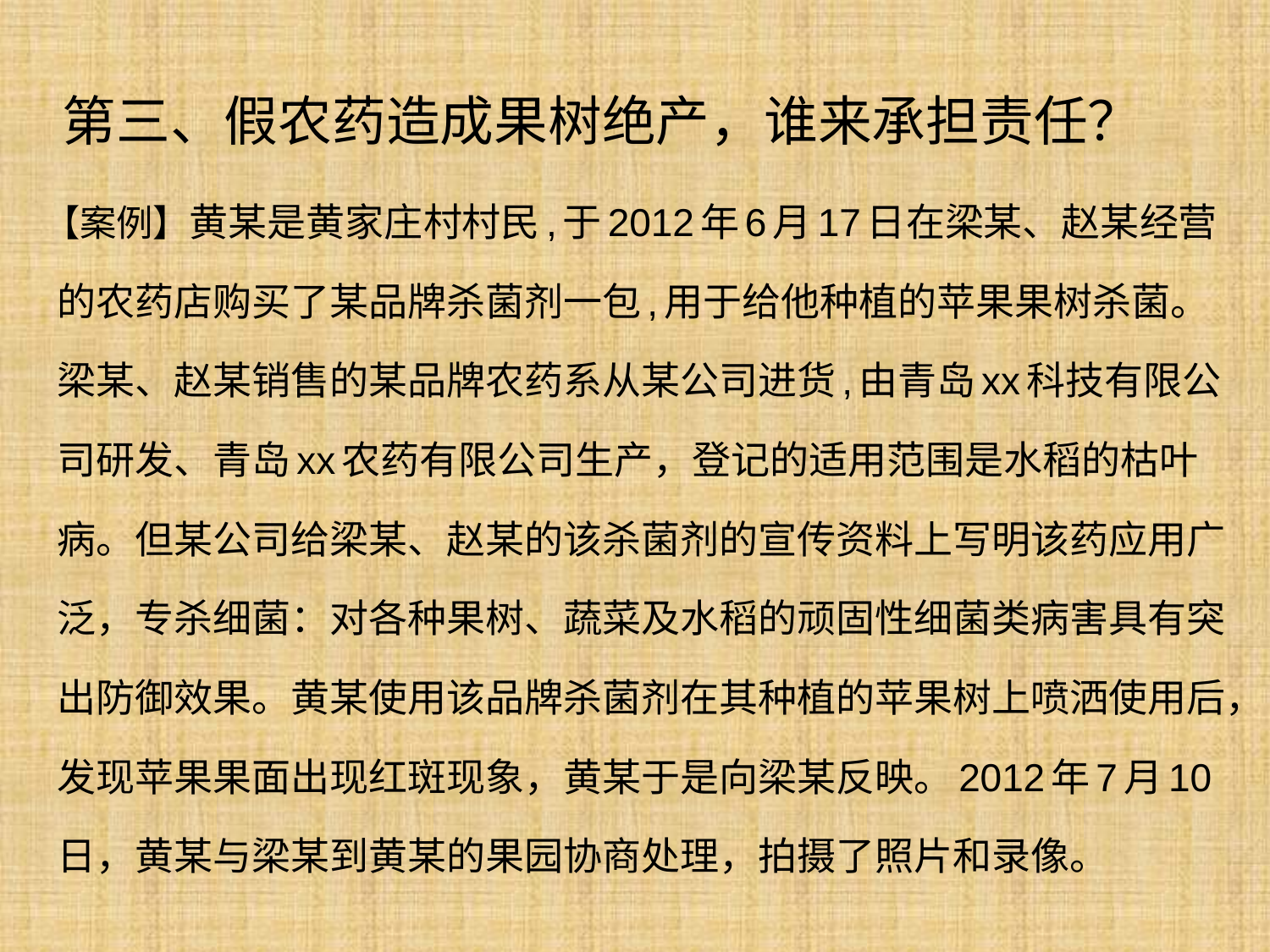

# 第三、假农药造成果树绝产，谁来承担责任？
   【案例】黄某是黄家庄村村民,于2012年6月17日在梁某、赵某经营的农药店购买了某品牌杀菌剂一包,用于给他种植的苹果果树杀菌。梁某、赵某销售的某品牌农药系从某公司进货,由青岛xx科技有限公司研发、青岛xx农药有限公司生产，登记的适用范围是水稻的枯叶病。但某公司给梁某、赵某的该杀菌剂的宣传资料上写明该药应用广泛，专杀细菌：对各种果树、蔬菜及水稻的顽固性细菌类病害具有突出防御效果。黄某使用该品牌杀菌剂在其种植的苹果树上喷洒使用后，发现苹果果面出现红斑现象，黄某于是向梁某反映。2012年7月10日，黄某与梁某到黄某的果园协商处理，拍摄了照片和录像。